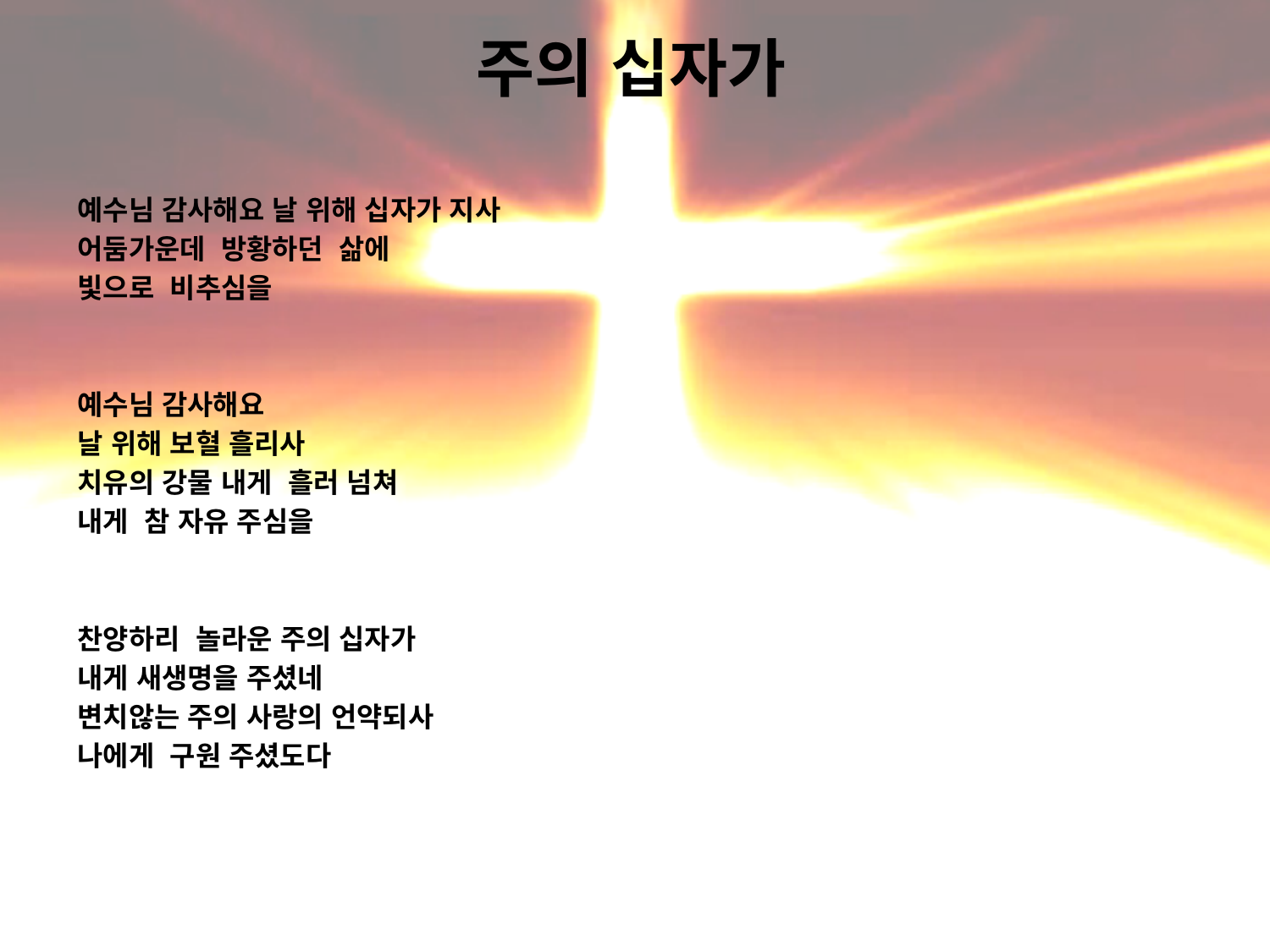

# 주의 십자가
예수님 감사해요 날 위해 십자가 지사
어둠가운데  방황하던  삶에
빛으로  비추심을

예수님 감사해요
날 위해 보혈 흘리사
치유의 강물 내게  흘러 넘쳐
내게  참 자유 주심을

찬양하리  놀라운 주의 십자가
내게 새생명을 주셨네
변치않는 주의 사랑의 언약되사
나에게  구원 주셨도다